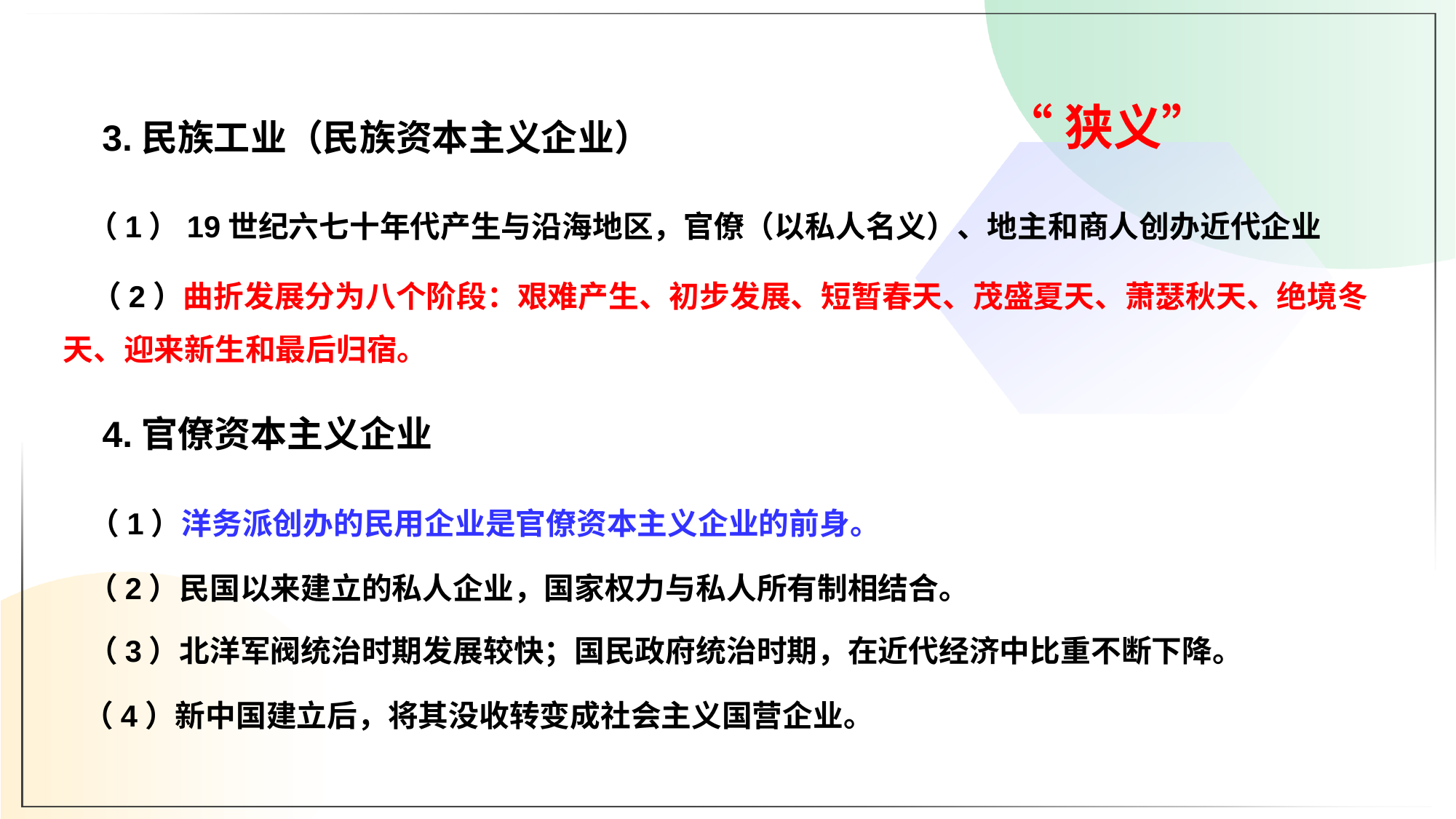

“狭义”
3.民族工业（民族资本主义企业）
   （1）19世纪六七十年代产生与沿海地区，官僚（以私人名义）、地主和商人创办近代企业
   （2）曲折发展分为八个阶段：艰难产生、初步发展、短暂春天、茂盛夏天、萧瑟秋天、绝境冬天、迎来新生和最后归宿。
4.官僚资本主义企业
（1）洋务派创办的民用企业是官僚资本主义企业的前身。
   （2）民国以来建立的私人企业，国家权力与私人所有制相结合。
   （3）北洋军阀统治时期发展较快；国民政府统治时期，在近代经济中比重不断下降。
   （4）新中国建立后，将其没收转变成社会主义国营企业。